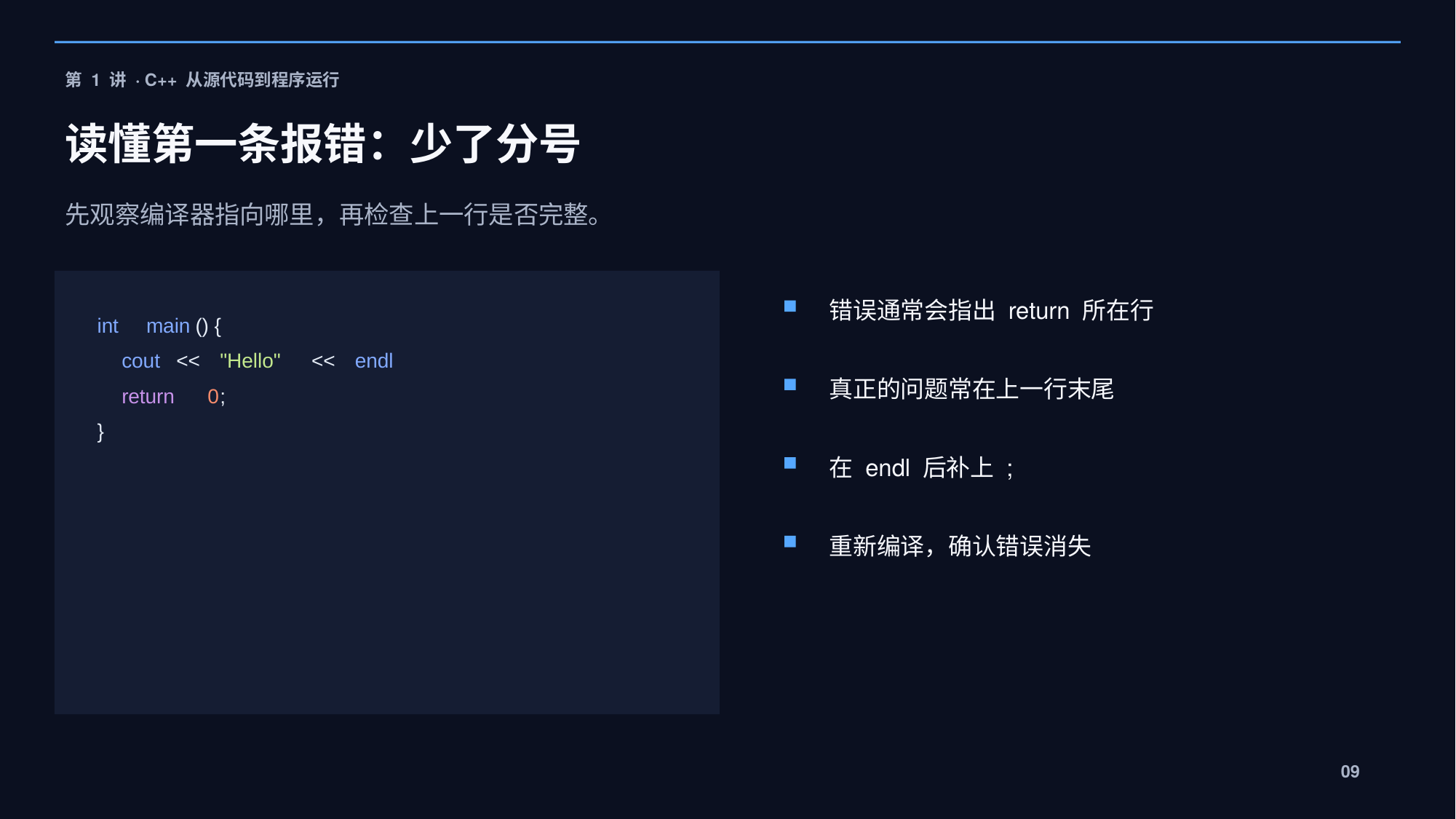

第 1 讲 · C++ 从源代码到程序运行
读懂第一条报错：少了分号
先观察编译器指向哪里，再检查上一行是否完整。

错误通常会指出 return 所在行

int

main
() {

cout
 <<
"Hello"
 <<
endl
真正的问题常在上一行末尾

return

0
;

}
在 endl 后补上 ;

重新编译，确认错误消失

09